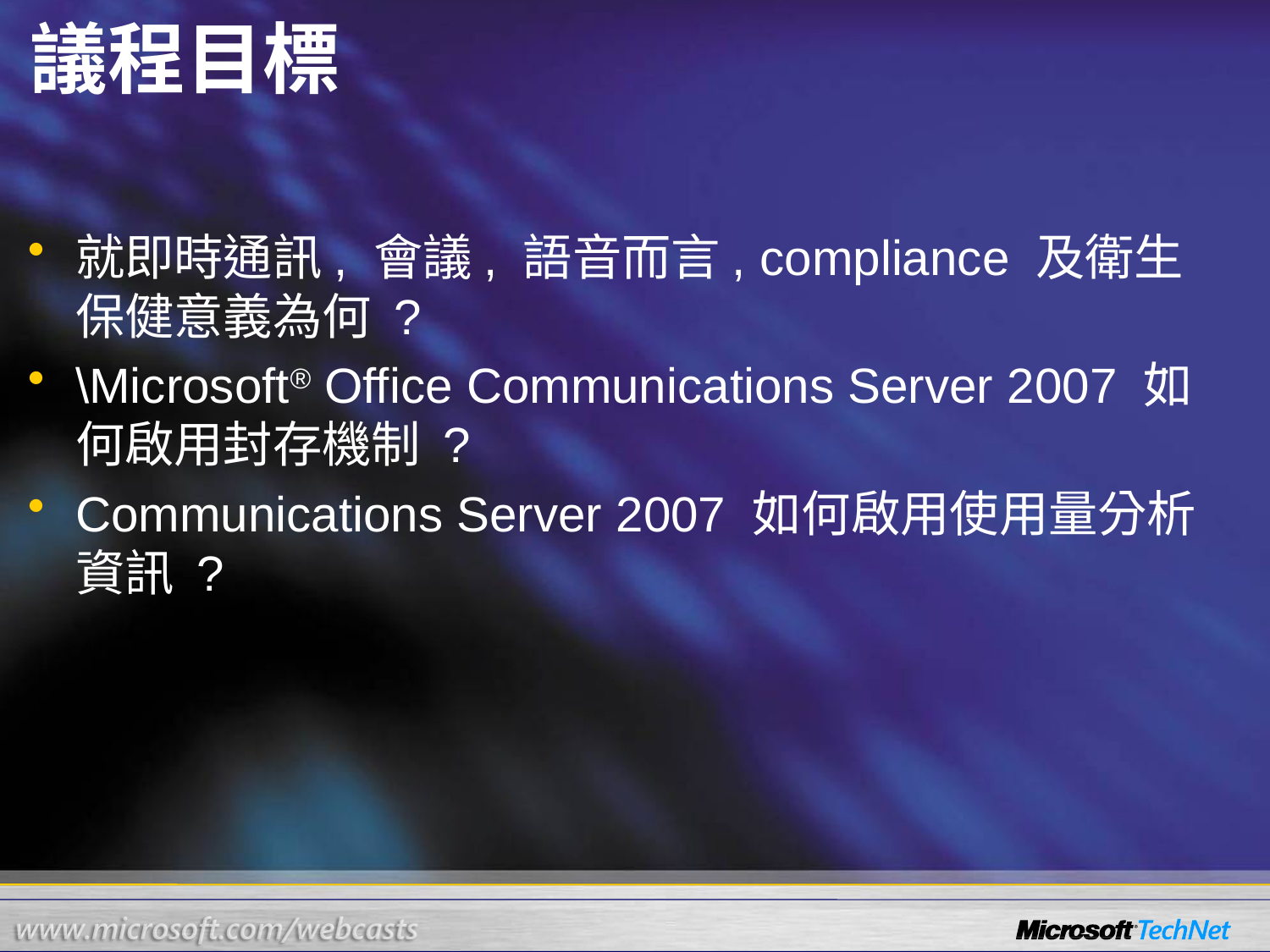

# 議程目標
就即時通訊, 會議, 語音而言, compliance 及衛生保健意義為何 ?
\Microsoft® Office Communications Server 2007 如何啟用封存機制 ?
Communications Server 2007 如何啟用使用量分析資訊 ?